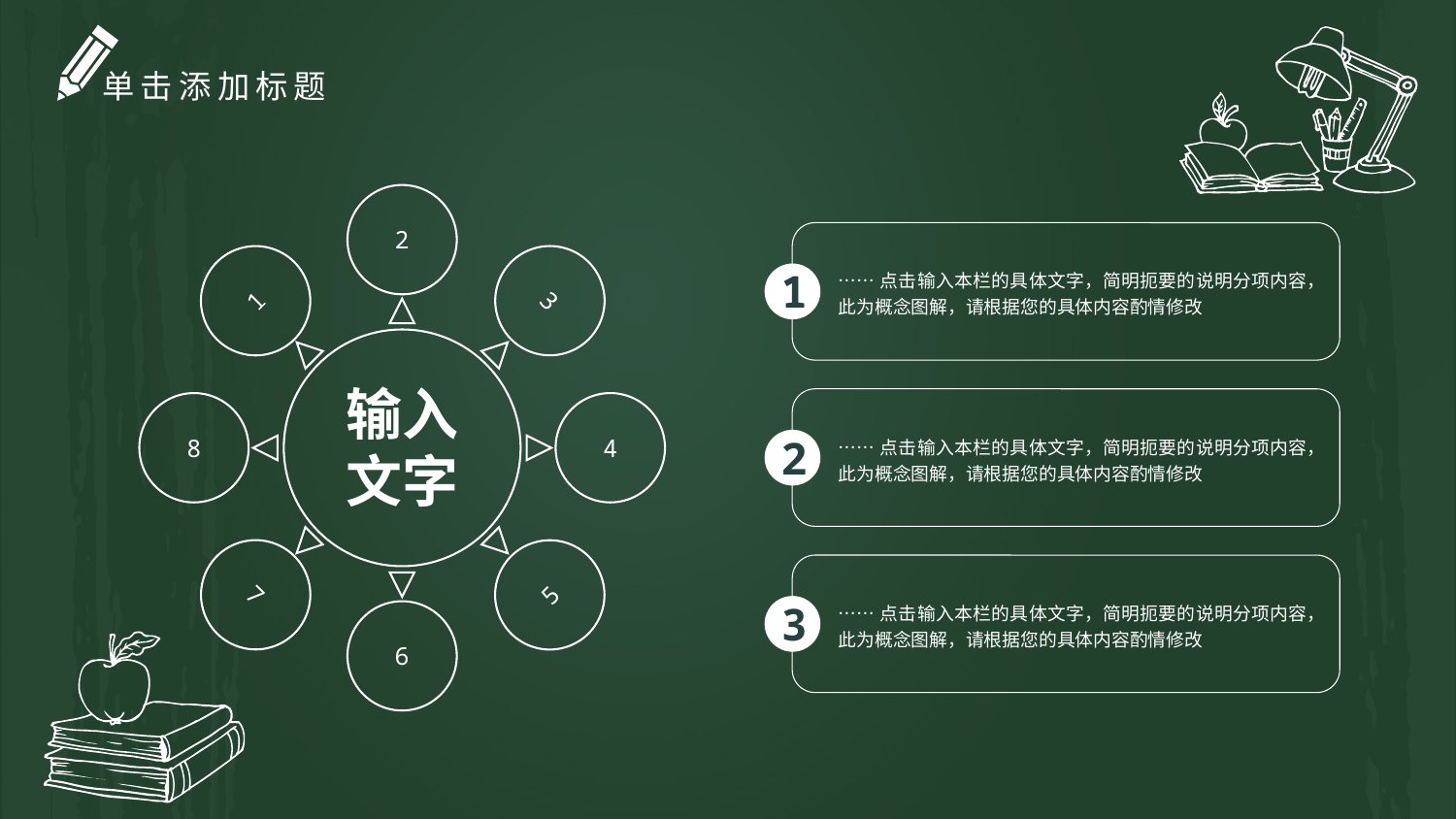

单击添加标题
2

1
3

1
……点击输入本栏的具体文字，简明扼要的说明分项内容，此为概念图解，请根据您的具体内容酌情修改

输入文字

8
4

2
……点击输入本栏的具体文字，简明扼要的说明分项内容，此为概念图解，请根据您的具体内容酌情修改

7
5

3
……点击输入本栏的具体文字，简明扼要的说明分项内容，此为概念图解，请根据您的具体内容酌情修改
6